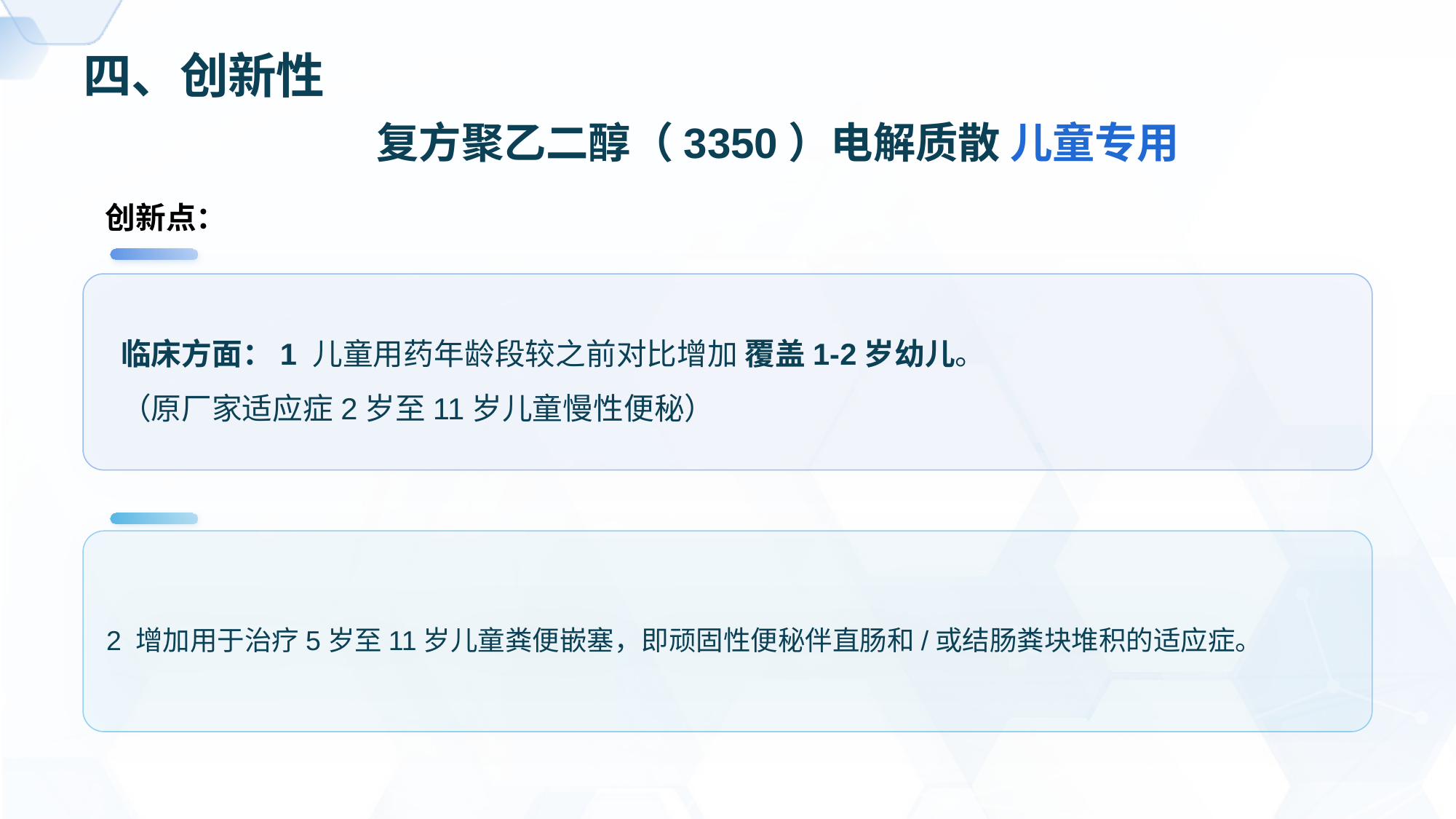

# 四、创新性
复方聚乙二醇（3350）电解质散 儿童专用
创新点：

临床方面：1 儿童用药年龄段较之前对比增加 覆盖1-2岁幼儿。
（原厂家适应症2岁至11岁儿童慢性便秘）

2 增加用于治疗5岁至11岁儿童粪便嵌塞，即顽固性便秘伴直肠和/或结肠粪块堆积的适应症。